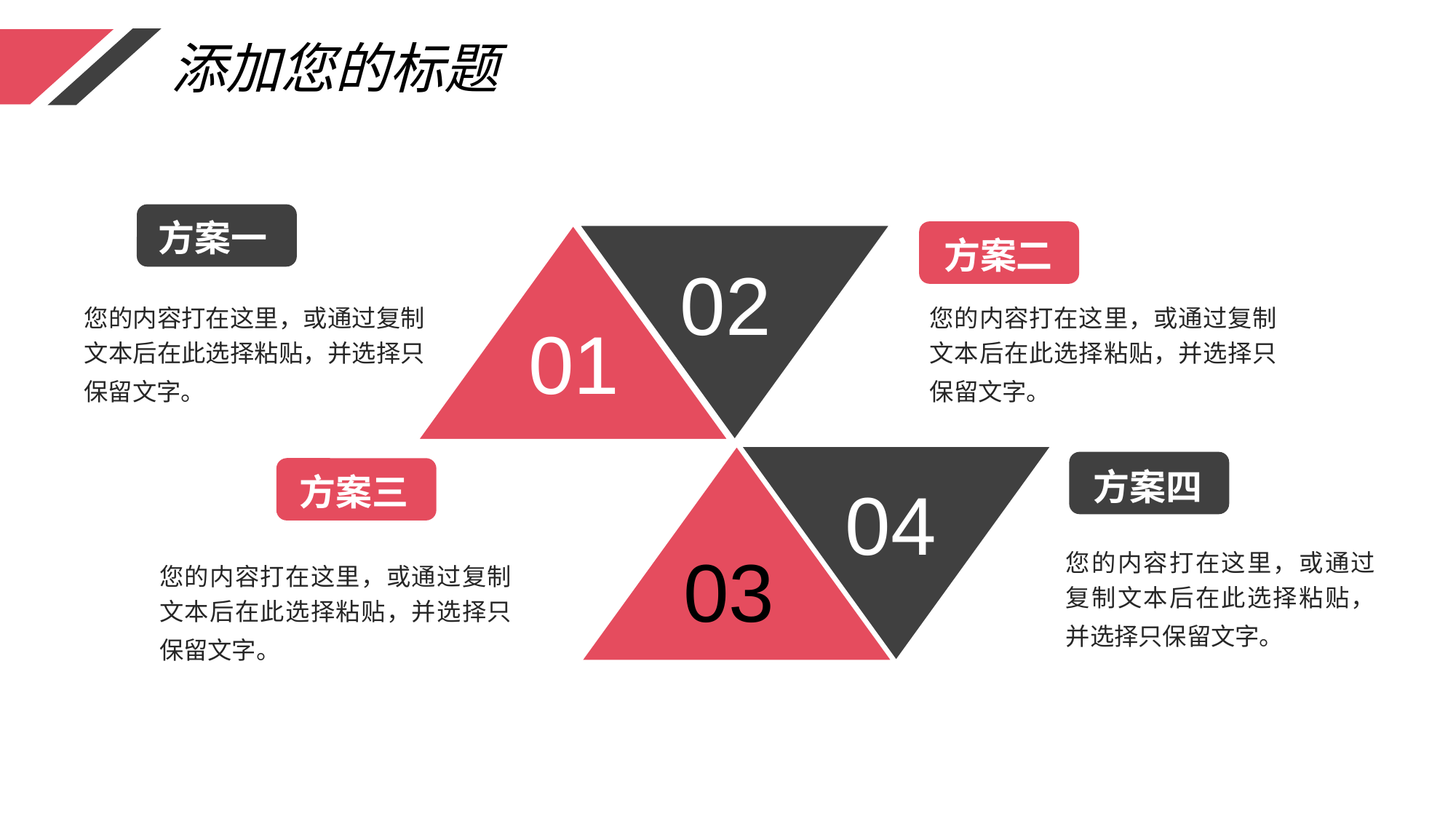

添加您的标题
方案一

方案二

02
您的内容打在这里，或通过复制文本后在此选择粘贴，并选择只保留文字。
您的内容打在这里，或通过复制文本后在此选择粘贴，并选择只保留文字。
01
方案四

方案三

04
03
您的内容打在这里，或通过复制文本后在此选择粘贴，并选择只保留文字。
您的内容打在这里，或通过复制文本后在此选择粘贴，并选择只保留文字。